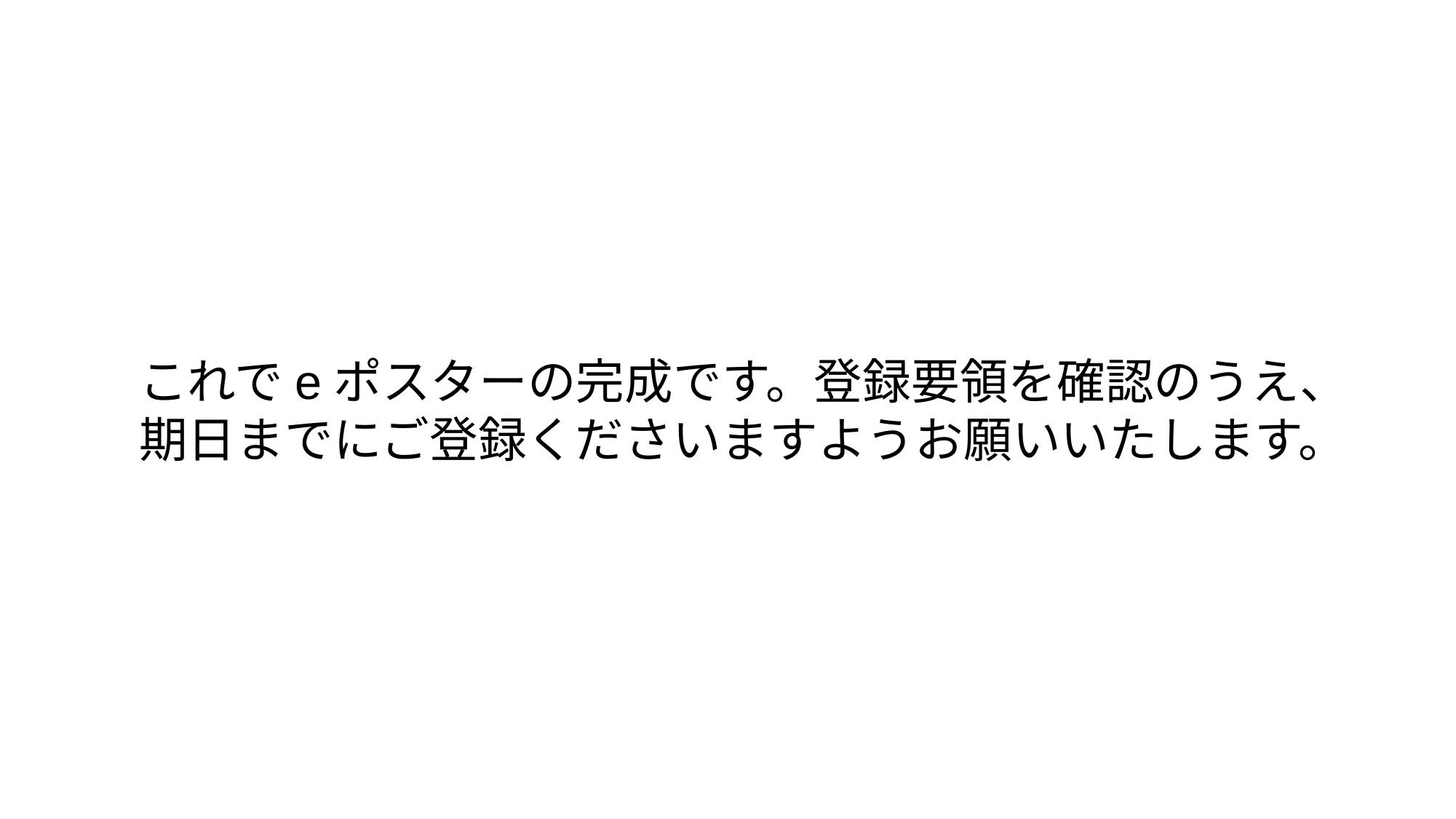

これでeポスターの完成です。登録要領を確認のうえ、
期日までにご登録くださいますようお願いいたします。